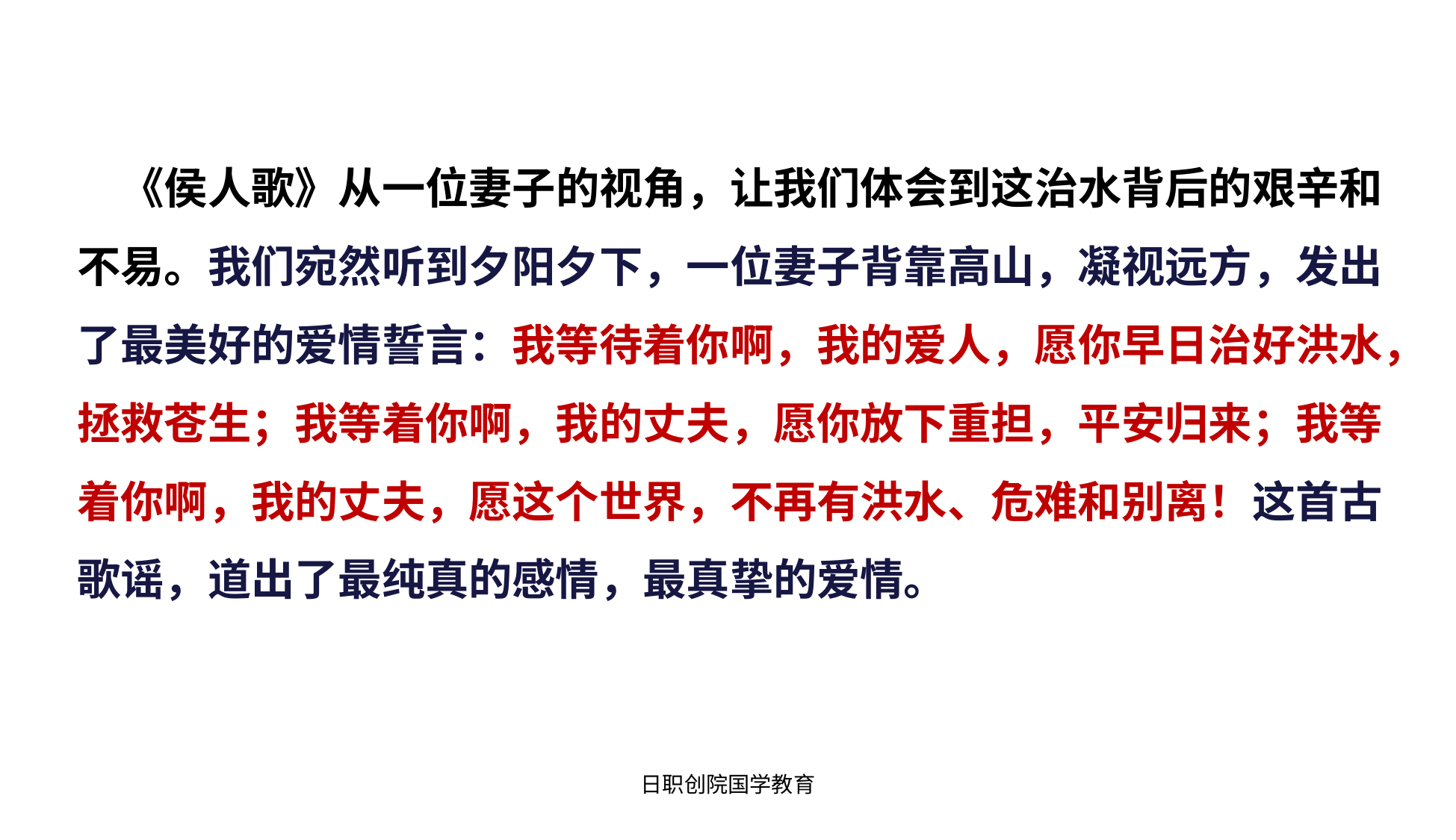

《侯人歌》从一位妻子的视角，让我们体会到这治水背后的艰辛和不易。我们宛然听到夕阳夕下，一位妻子背靠高山，凝视远方，发出了最美好的爱情誓言：我等待着你啊，我的爱人，愿你早日治好洪水，拯救苍生；我等着你啊，我的丈夫，愿你放下重担，平安归来；我等着你啊，我的丈夫，愿这个世界，不再有洪水、危难和别离！这首古歌谣，道出了最纯真的感情，最真挚的爱情。
日职创院国学教育